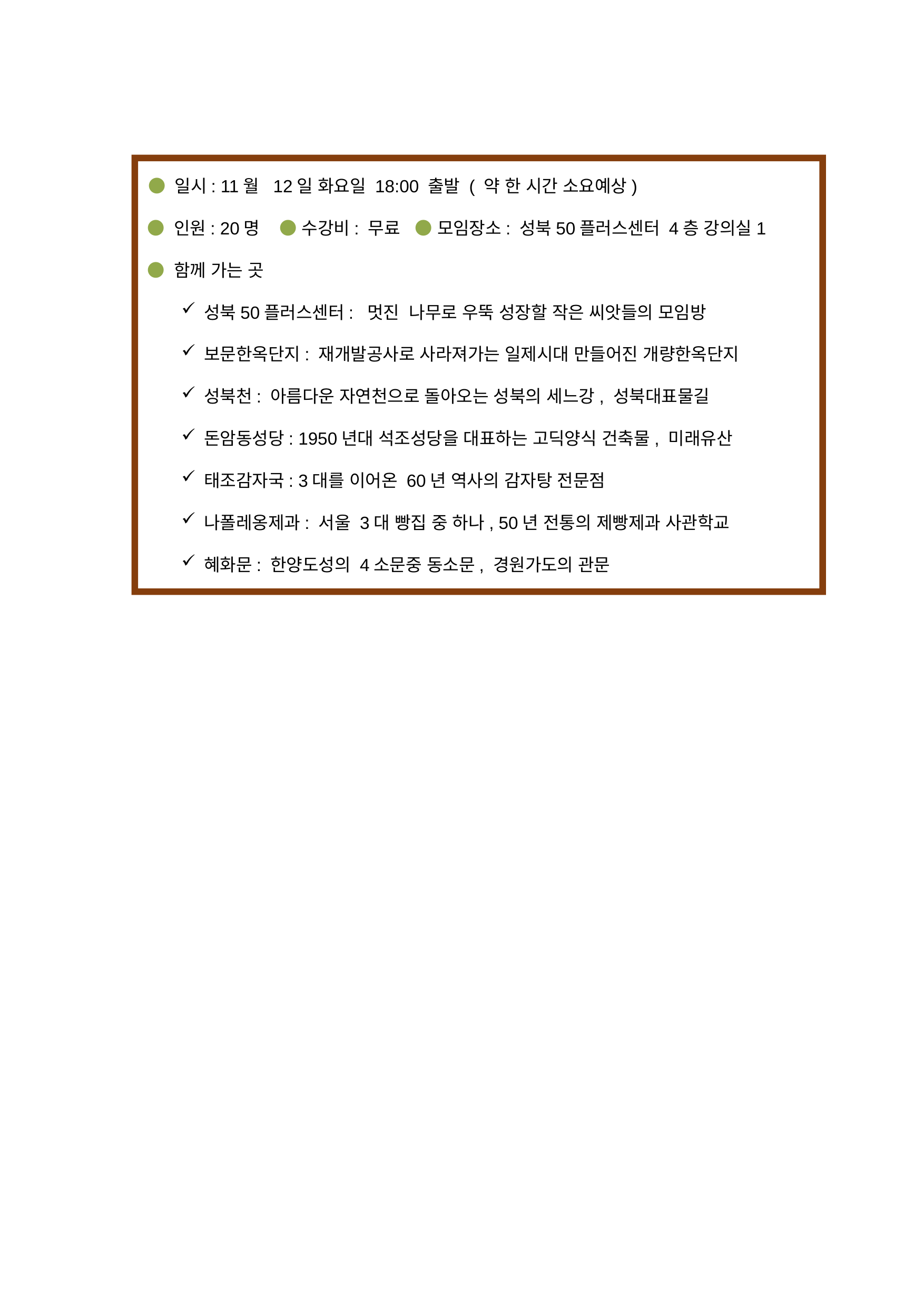

● 일시: 11월  12일 화요일 18:00 출발 ( 약 한 시간 소요예상)

 ● 인원: 20명    ● 수강비: 무료   ● 모임장소: 성북50플러스센터 4층 강의실1

 ● 함께 가는 곳

성북50플러스센터:  멋진  나무로 우뚝 성장할 작은 씨앗들의 모임방

보문한옥단지: 재개발공사로 사라져가는 일제시대 만들어진 개량한옥단지

성북천: 아름다운 자연천으로 돌아오는 성북의 세느강, 성북대표물길

돈암동성당: 1950년대 석조성당을 대표하는 고딕양식 건축물, 미래유산

태조감자국: 3대를 이어온 60년 역사의 감자탕 전문점

나폴레옹제과: 서울 3대 빵집 중 하나, 50년 전통의 제빵제과 사관학교

혜화문: 한양도성의 4소문중 동소문, 경원가도의 관문